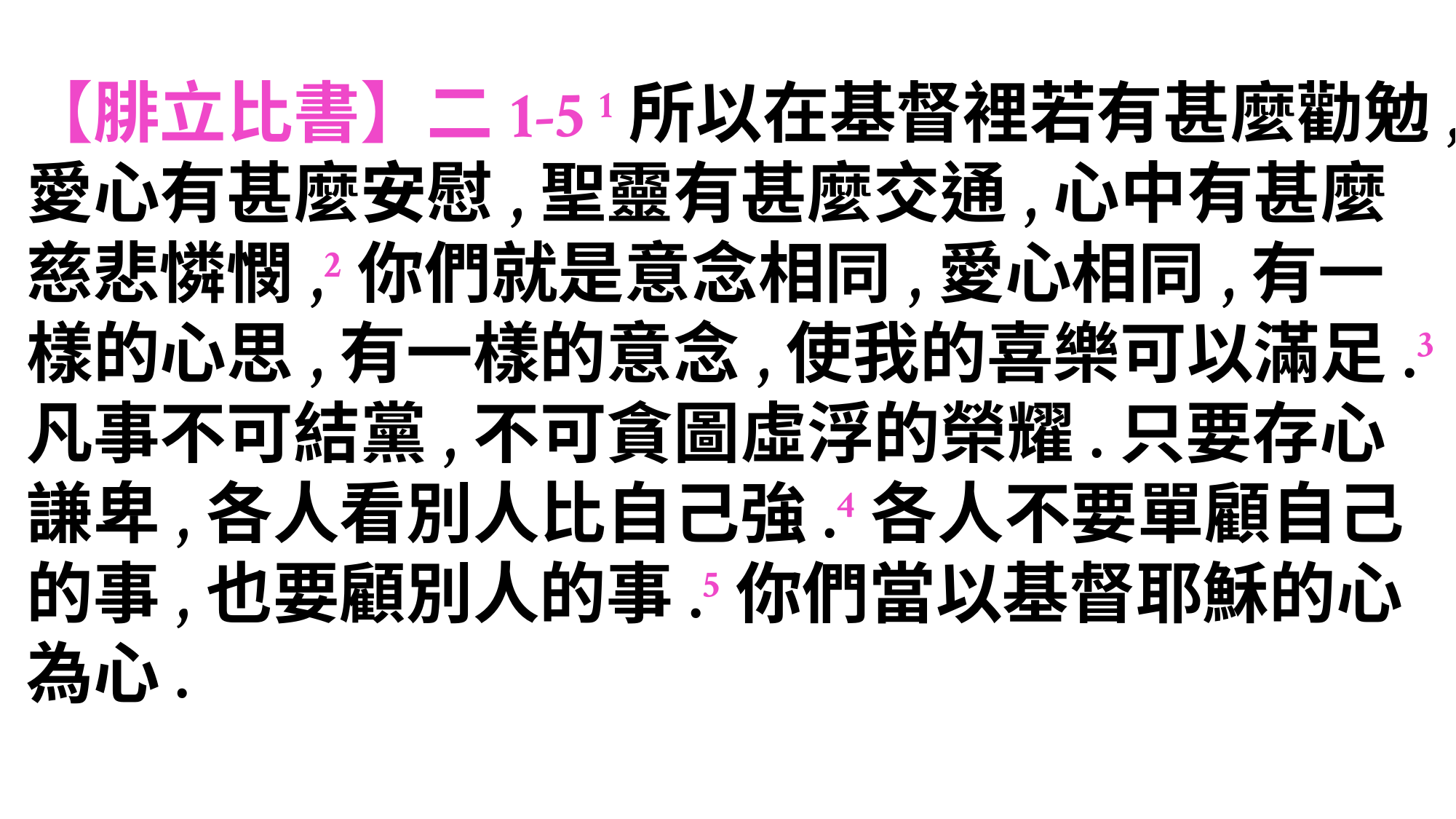

【腓立比書】二1-5 1所以在基督裡若有甚麼勸勉,愛心有甚麼安慰,聖靈有甚麼交通,心中有甚麼慈悲憐憫,2你們就是意念相同,愛心相同,有一樣的心思,有一樣的意念,使我的喜樂可以滿足.3凡事不可結黨,不可貪圖虛浮的榮耀.只要存心謙卑,各人看別人比自己強.4各人不要單顧自己的事,也要顧別人的事.5你們當以基督耶穌的心為心.